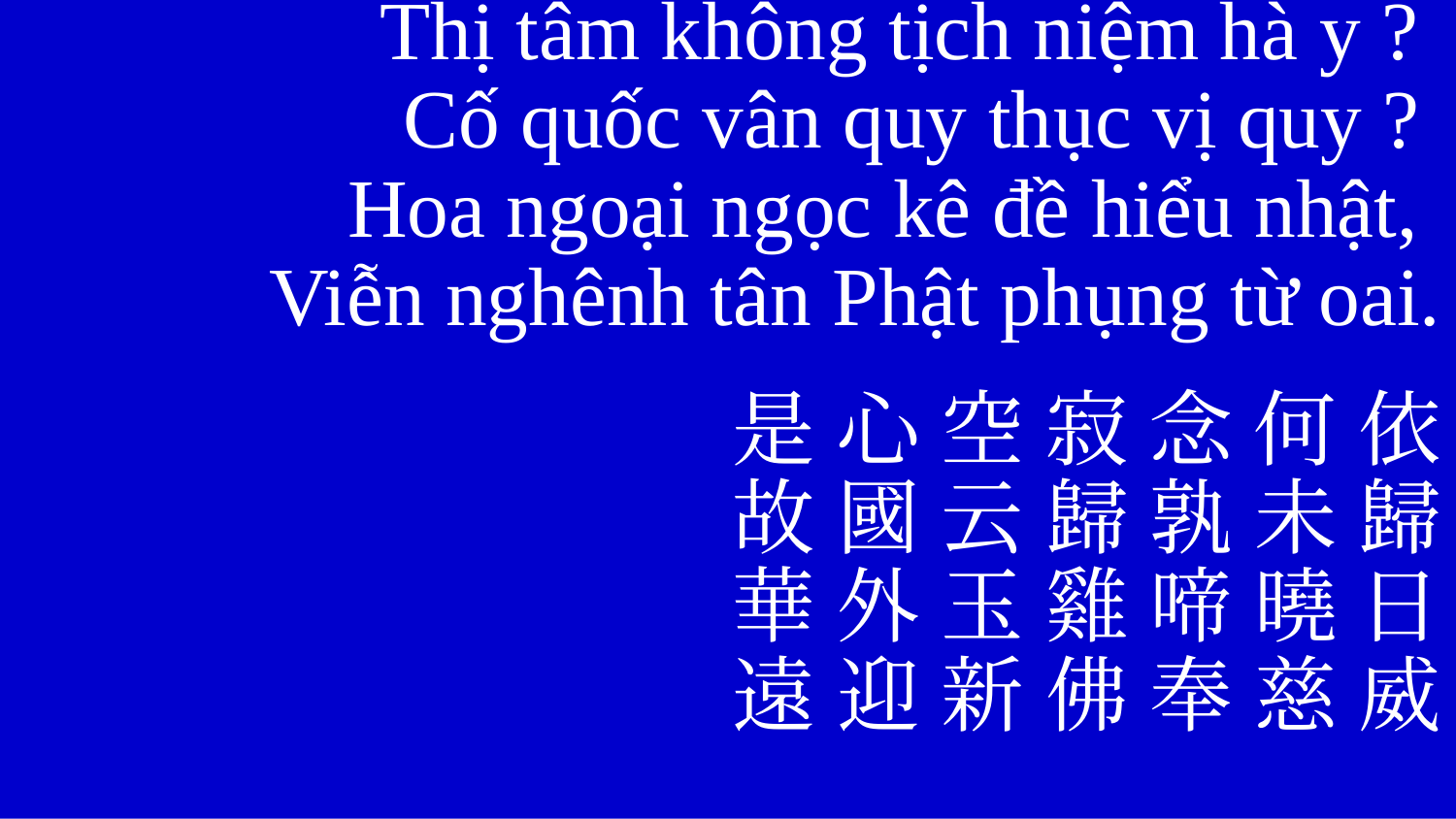

Thị tâm không tịch niệm hà y ?
	Cố quốc vân quy thục vị quy ?
	Hoa ngoại ngọc kê đề hiểu nhật,
	Viễn nghênh tân Phật phụng từ oai.

	是 心 空 寂 念 何 依
	故 國 云 歸 孰 未 歸
	華 外 玉 雞 啼 曉 日
	遠 迎 新 佛 奉 慈 威